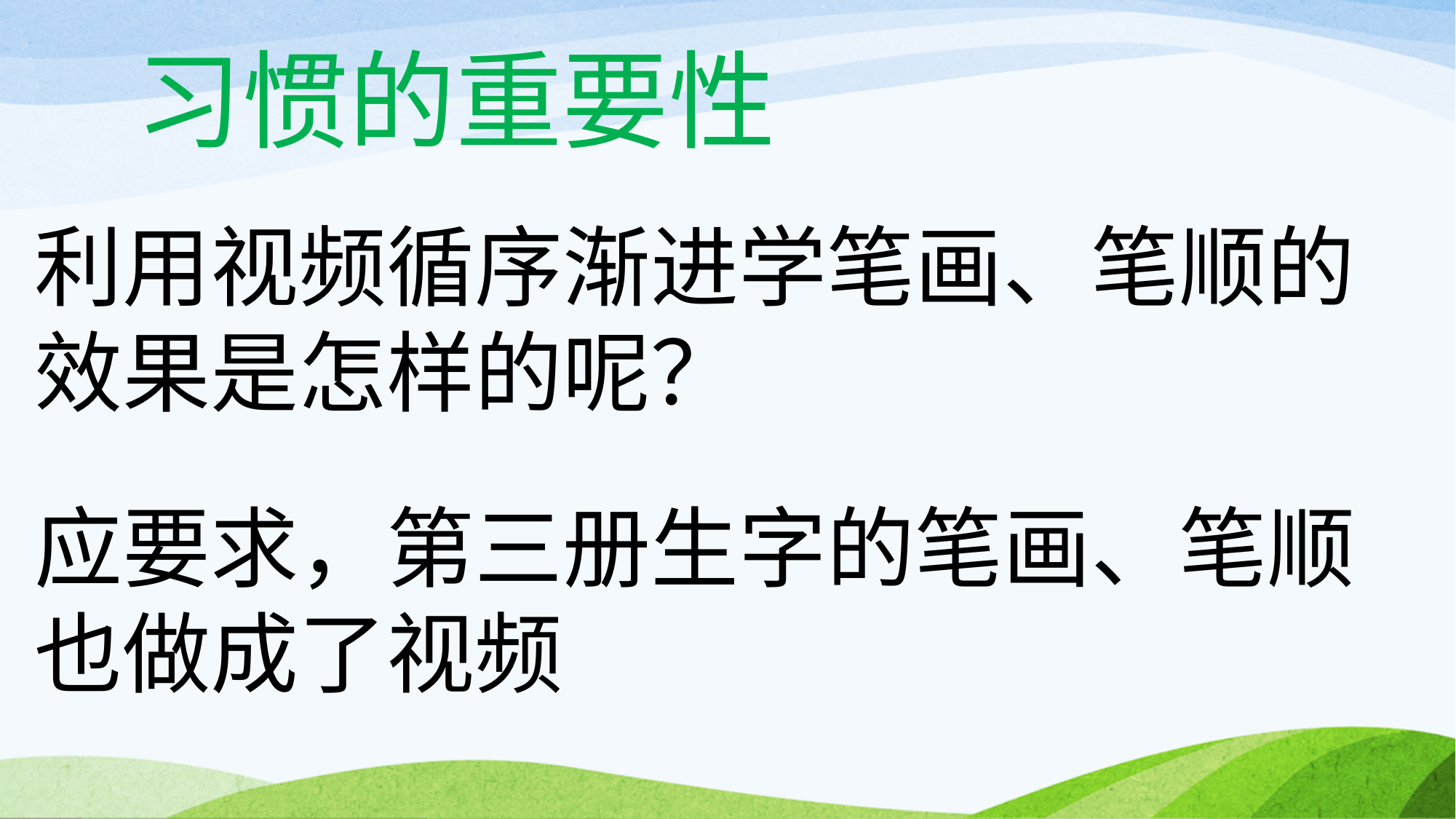

习惯的重要性

利用视频循序渐进学笔画、笔顺的效果是怎样的呢？

应要求，第三册生字的笔画、笔顺也做成了视频